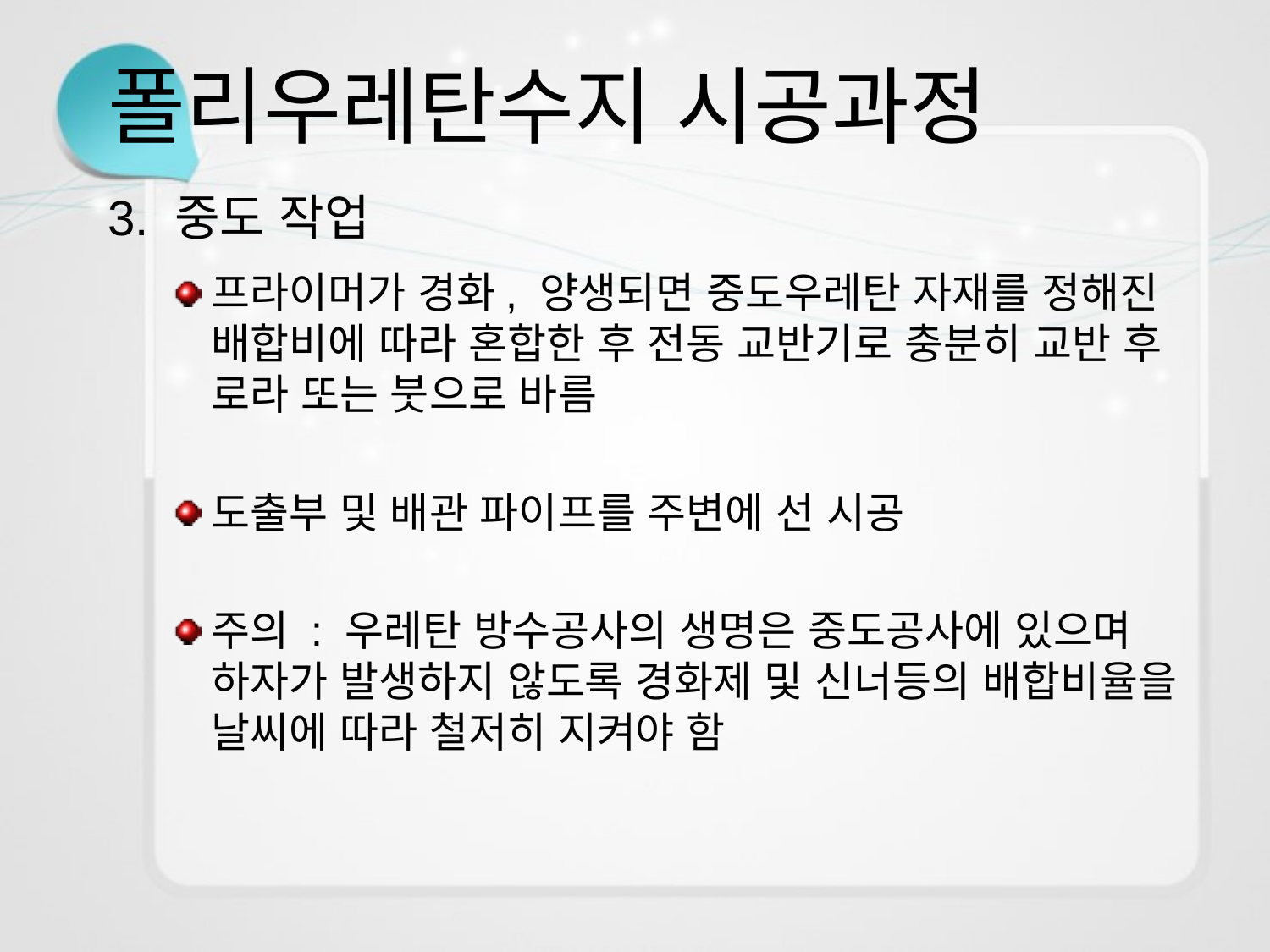

# 폴리우레탄수지 시공과정
3. 중도 작업
프라이머가 경화, 양생되면 중도우레탄 자재를 정해진 배합비에 따라 혼합한 후 전동 교반기로 충분히 교반 후 로라 또는 붓으로 바름

도출부 및 배관 파이프를 주변에 선 시공

주의 : 우레탄 방수공사의 생명은 중도공사에 있으며 하자가 발생하지 않도록 경화제 및 신너등의 배합비율을 날씨에 따라 철저히 지켜야 함